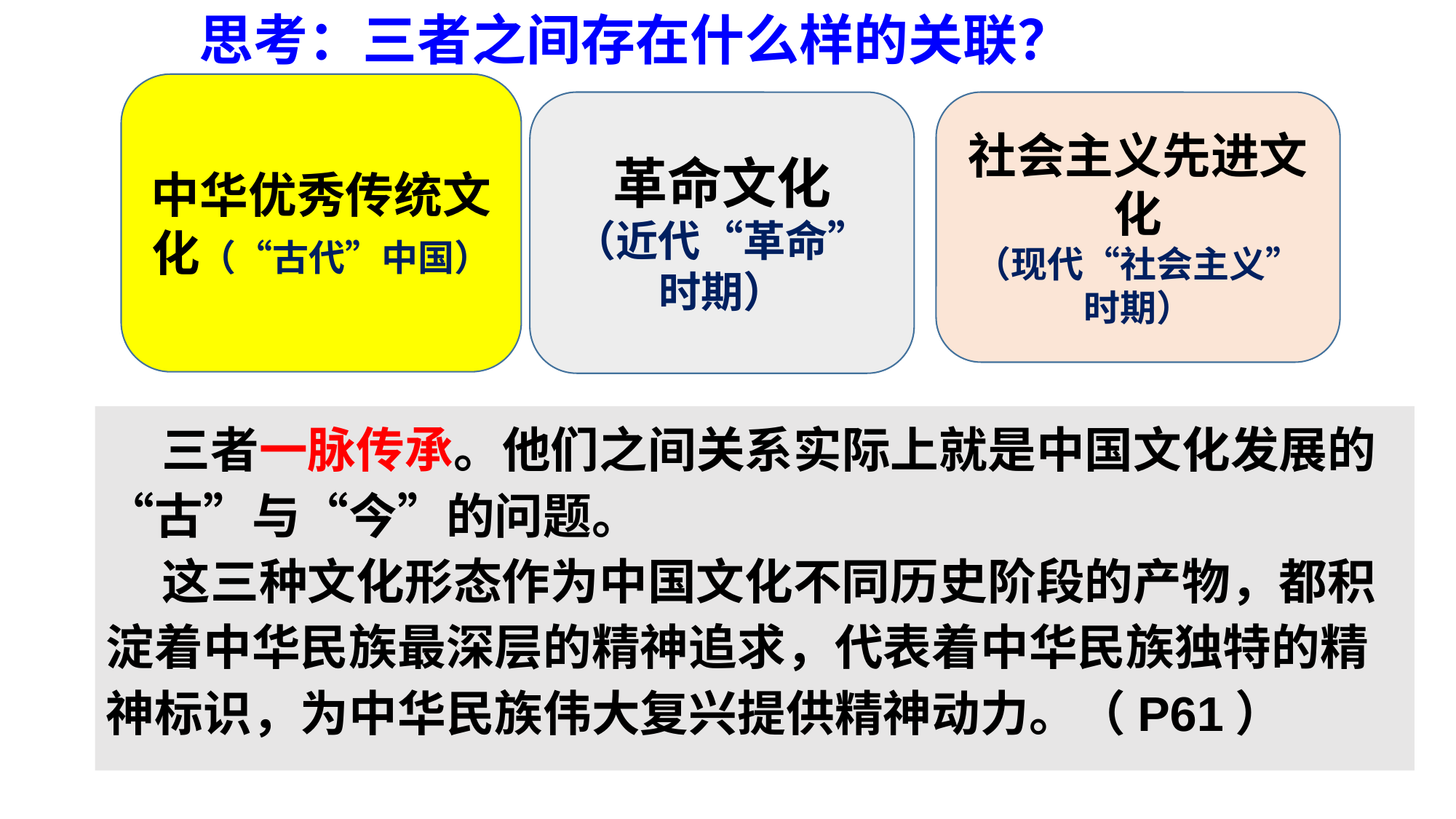

思考：三者之间存在什么样的关联？
中华优秀传统文化（“古代”中国）
革命文化
（近代“革命”时期）
社会主义先进文化
（现代“社会主义”时期）
    三者一脉传承。他们之间关系实际上就是中国文化发展的“古”与“今”的问题。
    这三种文化形态作为中国文化不同历史阶段的产物，都积淀着中华民族最深层的精神追求，代表着中华民族独特的精神标识，为中华民族伟大复兴提供精神动力。（P61）